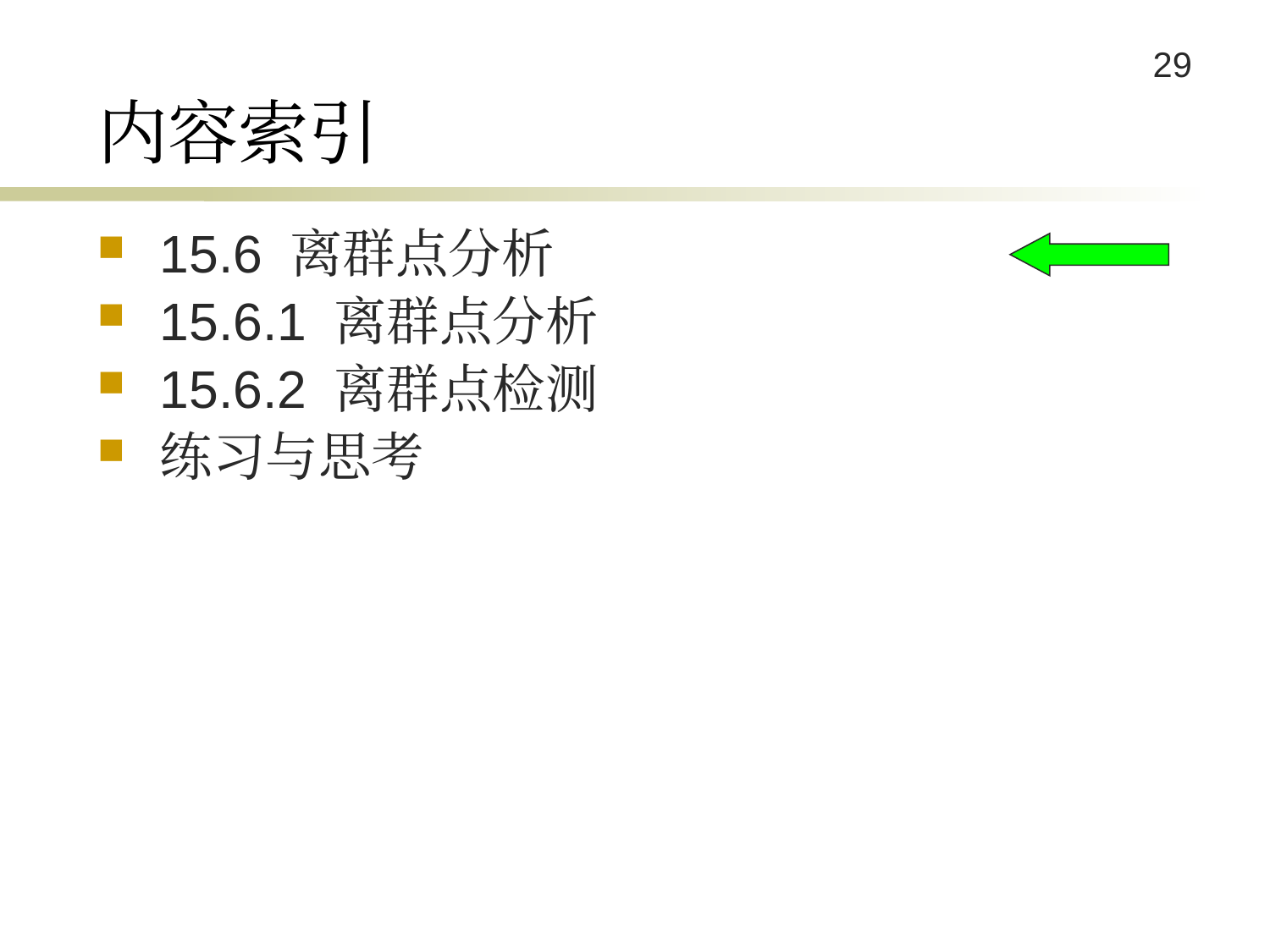

# 内容索引
15.6 离群点分析
15.6.1 离群点分析
15.6.2 离群点检测
练习与思考